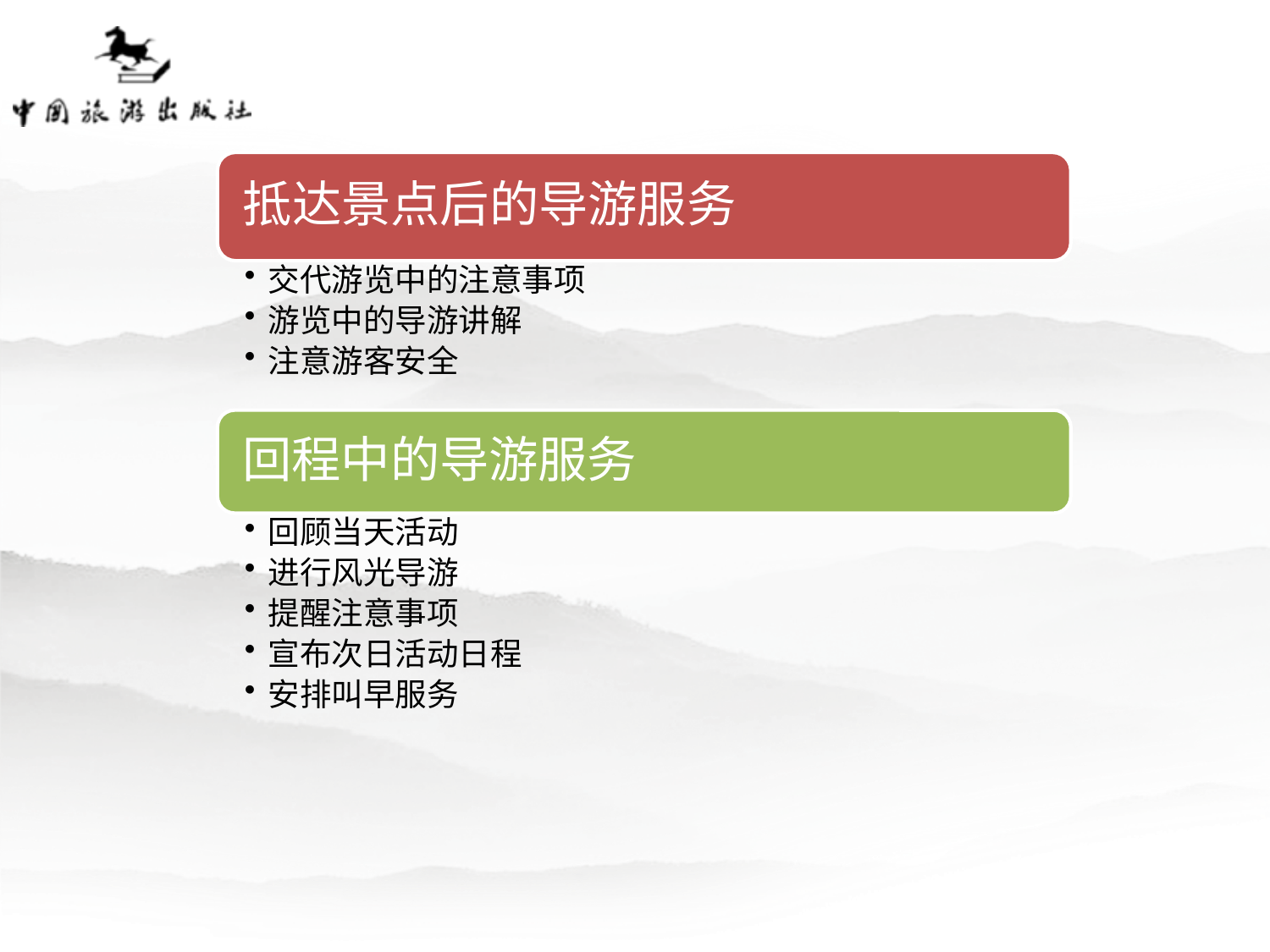

抵达景点后的导游服务
交代游览中的注意事项
游览中的导游讲解
注意游客安全
回程中的导游服务
回顾当天活动
进行风光导游
提醒注意事项
宣布次日活动日程
安排叫早服务